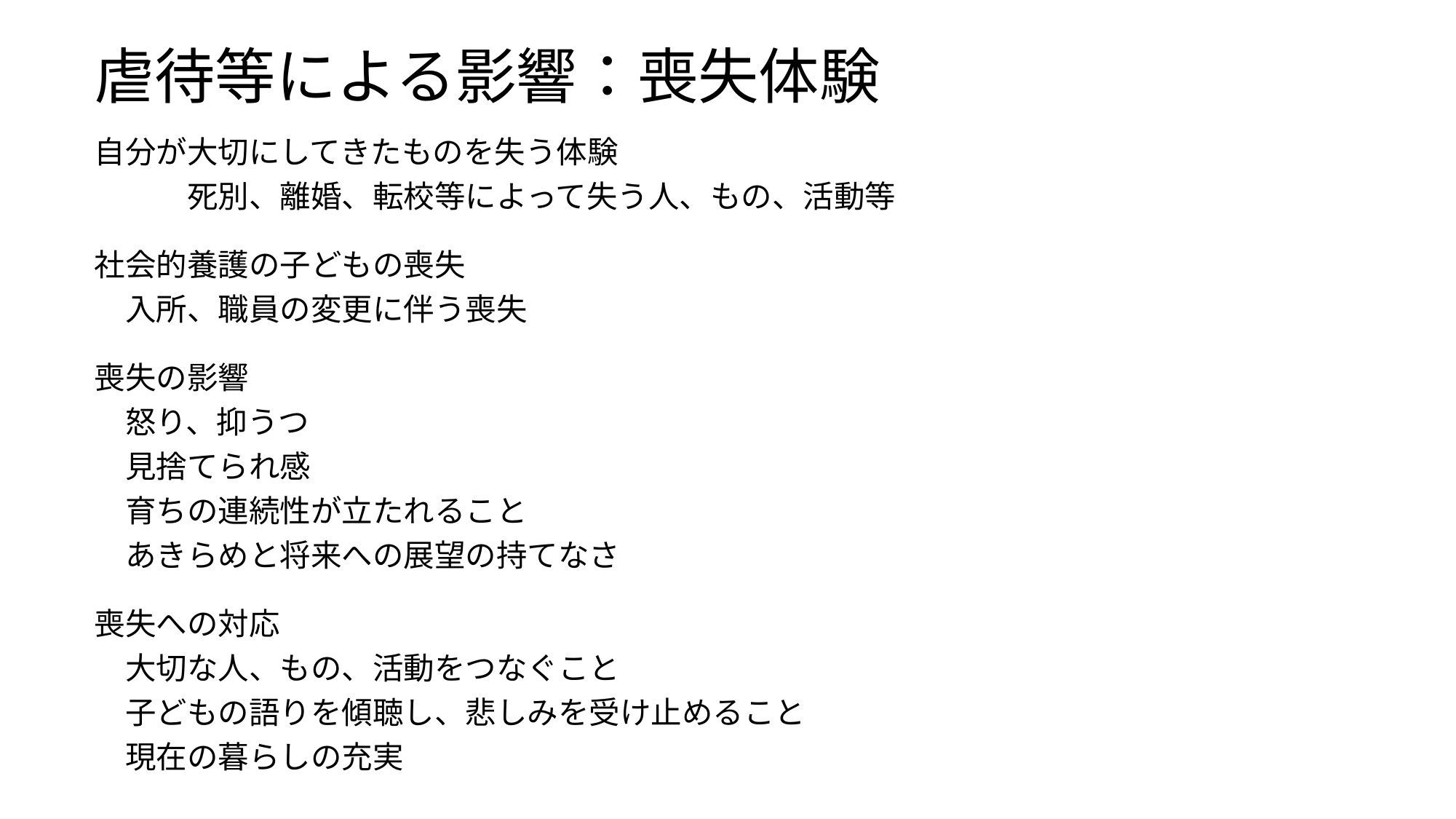

# 虐待等による影響：喪失体験
自分が大切にしてきたものを失う体験
　　　死別、離婚、転校等によって失う人、もの、活動等

社会的養護の子どもの喪失
　入所、職員の変更に伴う喪失

喪失の影響
　怒り、抑うつ
　見捨てられ感
　育ちの連続性が立たれること
　あきらめと将来への展望の持てなさ

喪失への対応
　大切な人、もの、活動をつなぐこと
　子どもの語りを傾聴し、悲しみを受け止めること
　現在の暮らしの充実